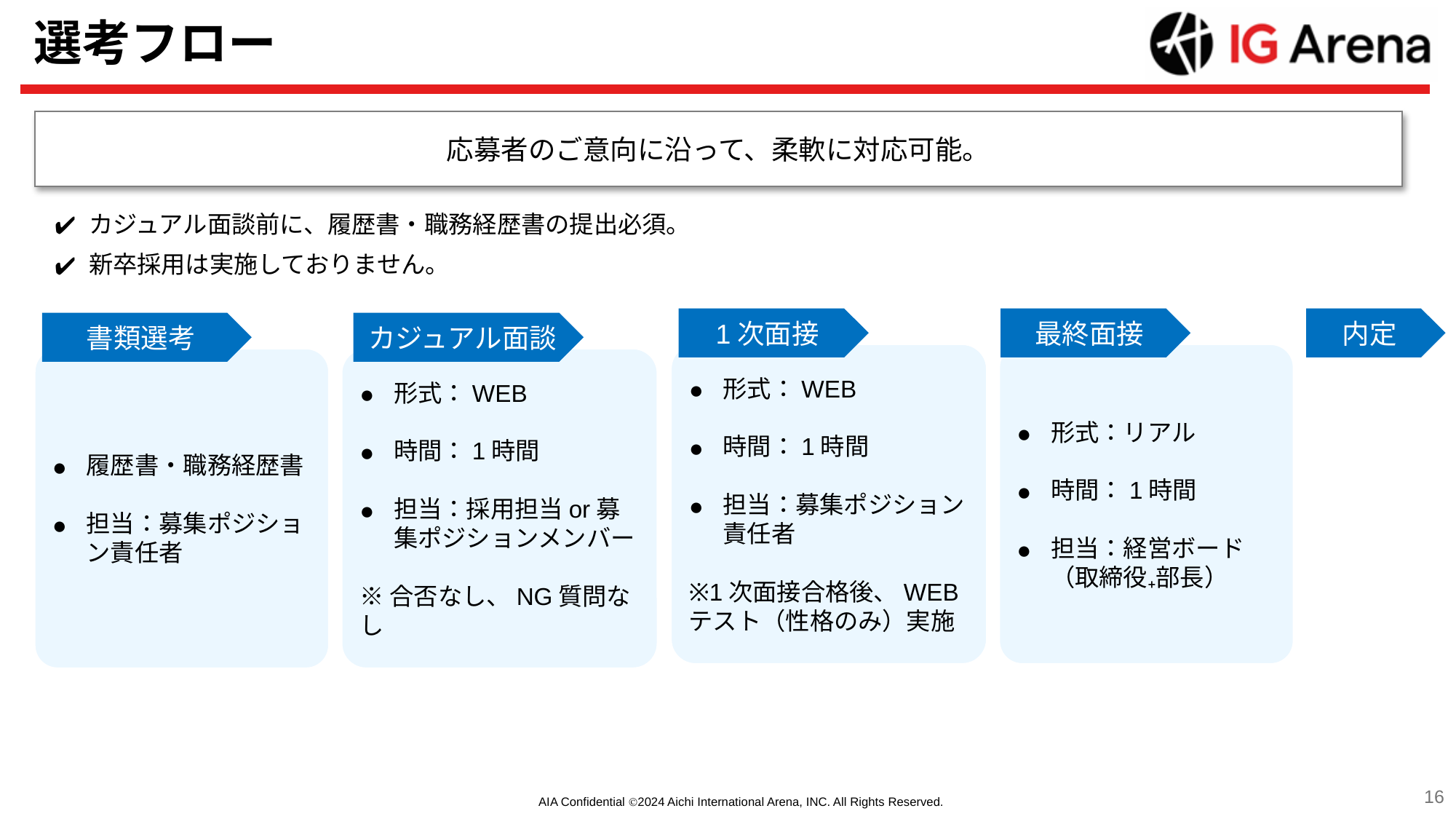

# 選考フロー
応募者のご意向に沿って、柔軟に対応可能。
カジュアル面談前に、履歴書・職務経歴書の提出必須。
新卒採用は実施しておりません。
1次面接
最終面接
内定
書類選考
カジュアル面談
形式：WEB

時間：1時間

担当：募集ポジション責任者

※1次面接合格後、WEBテスト（性格のみ）実施
形式：リアル

時間：1時間

担当：経営ボード（取締役₊部長）
履歴書・職務経歴書

担当：募集ポジション責任者
形式：WEB

時間：1時間

担当：採用担当or募集ポジションメンバー

※合否なし、NG質問なし
16